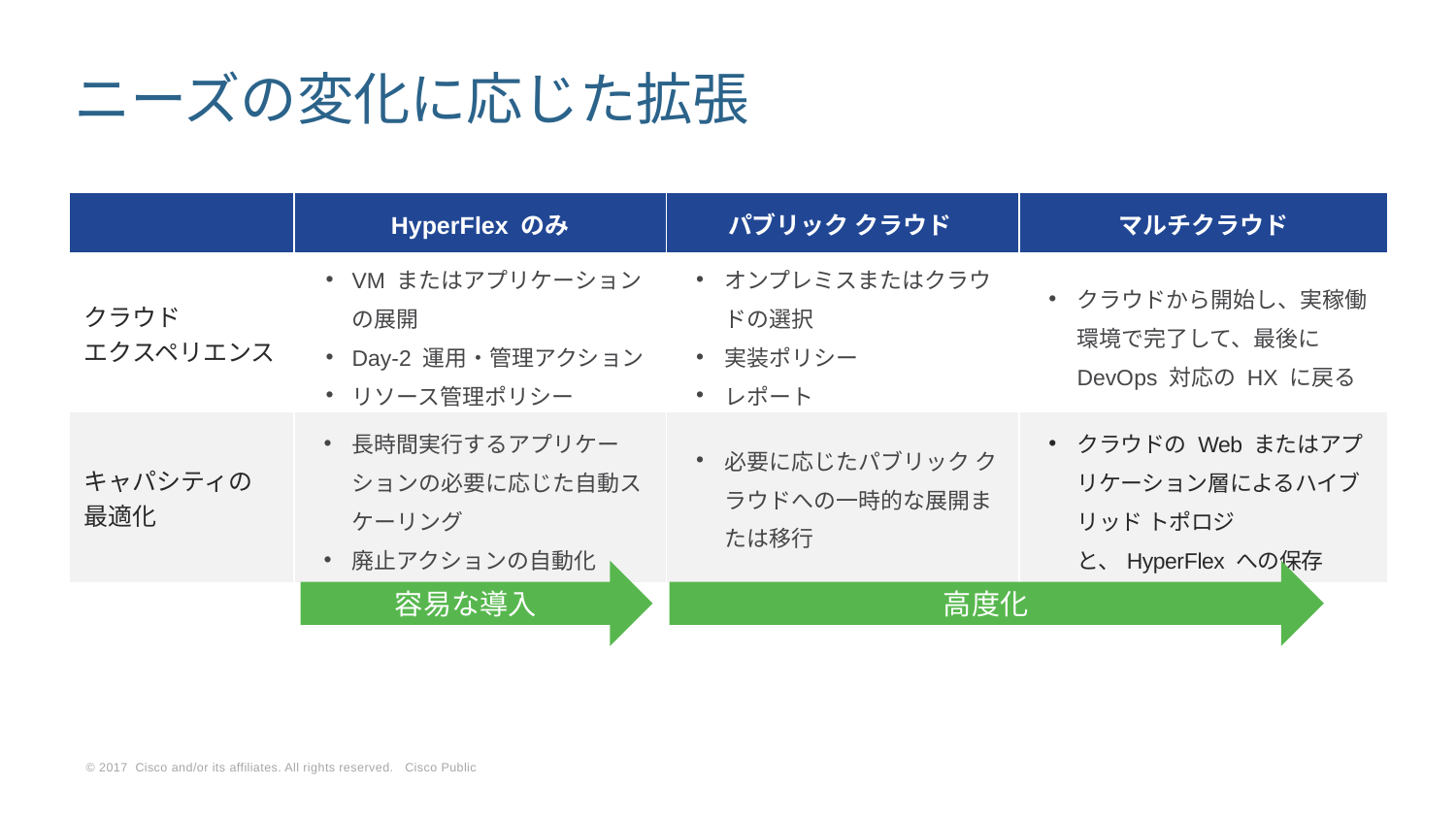

ニーズの変化に応じた拡張
|  | HyperFlex のみ | パブリック クラウド | マルチクラウド |
| --- | --- | --- | --- |
| クラウド エクスペリエンス | VM またはアプリケーションの展開 Day-2 運用・管理アクション リソース管理ポリシー | オンプレミスまたはクラウドの選択 実装ポリシー レポート | クラウドから開始し、実稼働環境で完了して、最後に DevOps 対応の HX に戻る |
| キャパシティの 最適化 | 長時間実行するアプリケーションの必要に応じた自動スケーリング 廃止アクションの自動化 | 必要に応じたパブリック クラウドへの一時的な展開または移行 | クラウドの Web またはアプリケーション層によるハイブリッド トポロジと、HyperFlex への保存 |
高度化
容易な導入